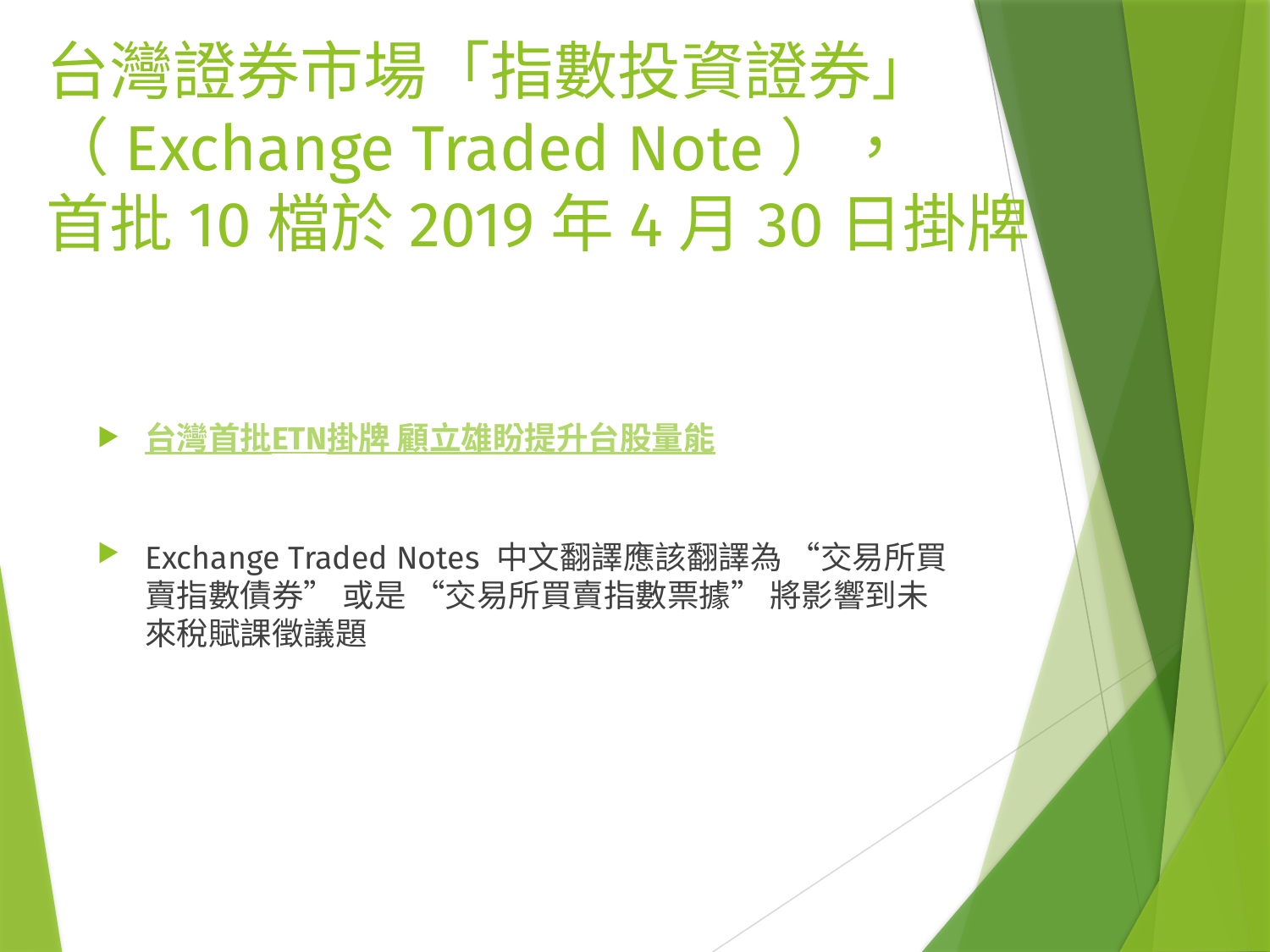

# 台灣證券市場「指數投資證券」（Exchange Traded Note）， 首批10檔於2019年4月30日掛牌

台灣首批ETN掛牌 顧立雄盼提升台股量能

Exchange Traded Notes 中文翻譯應該翻譯為 “交易所買賣指數債券” 或是 “交易所買賣指數票據” 將影響到未來稅賦課徵議題